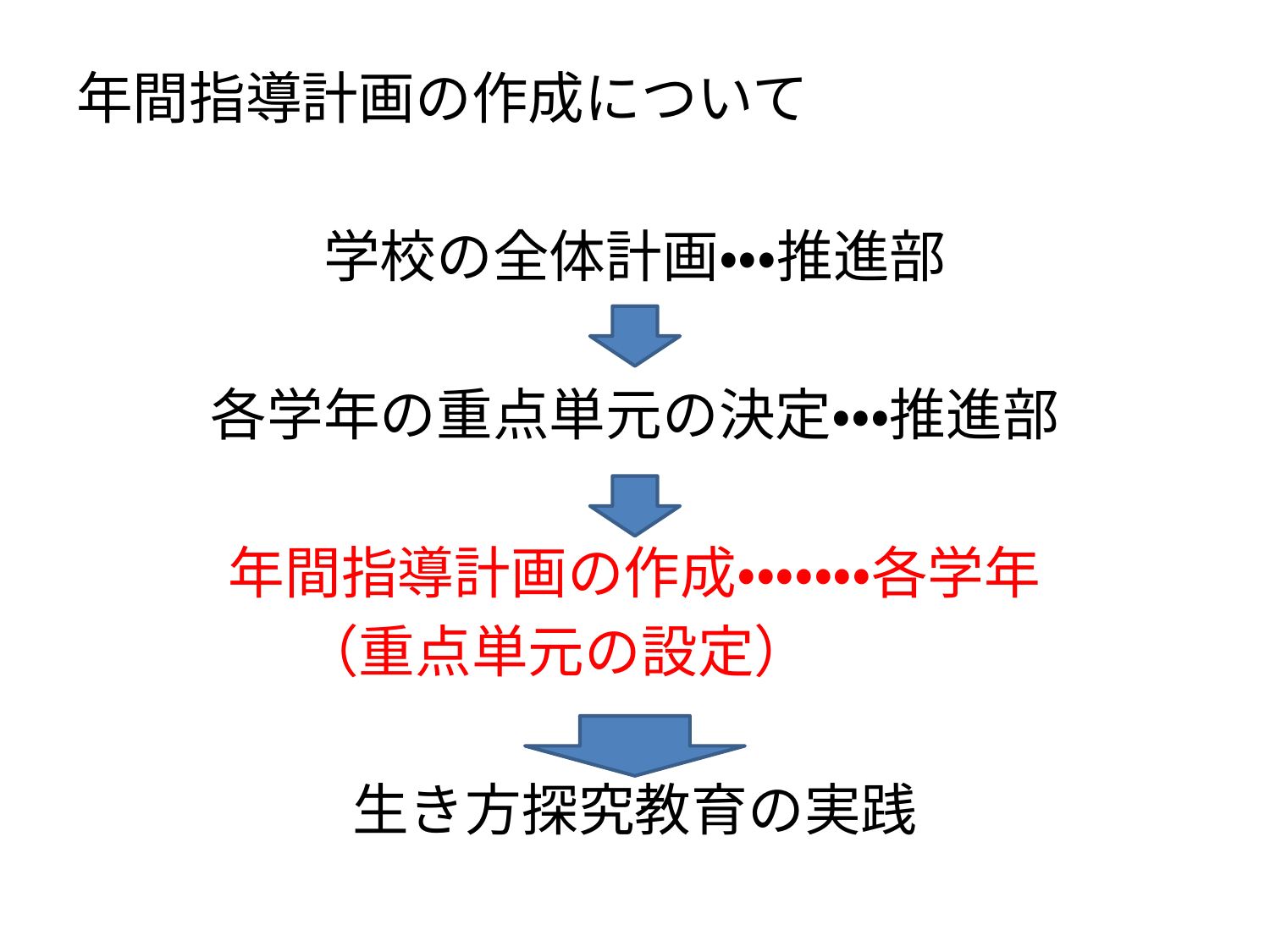

年間指導計画の作成について

学校の全体計画・・・推進部

各学年の重点単元の決定・・・推進部

年間指導計画の作成・・・・・・・各学年
　　　　（重点単元の設定）

生き方探究教育の実践